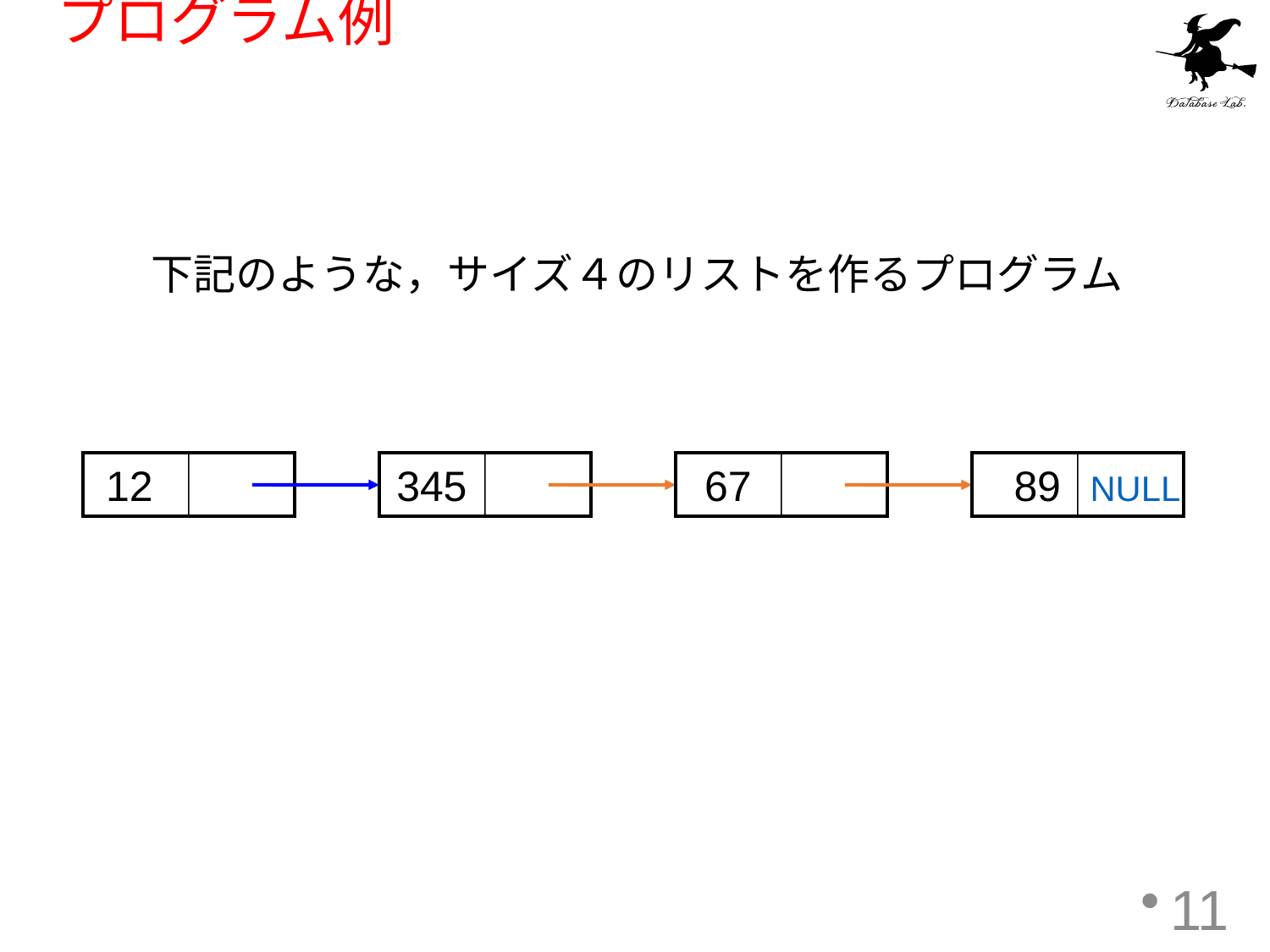

# プログラム例
下記のような，サイズ４のリストを作るプログラム
12

345

67

    89   NULL

11